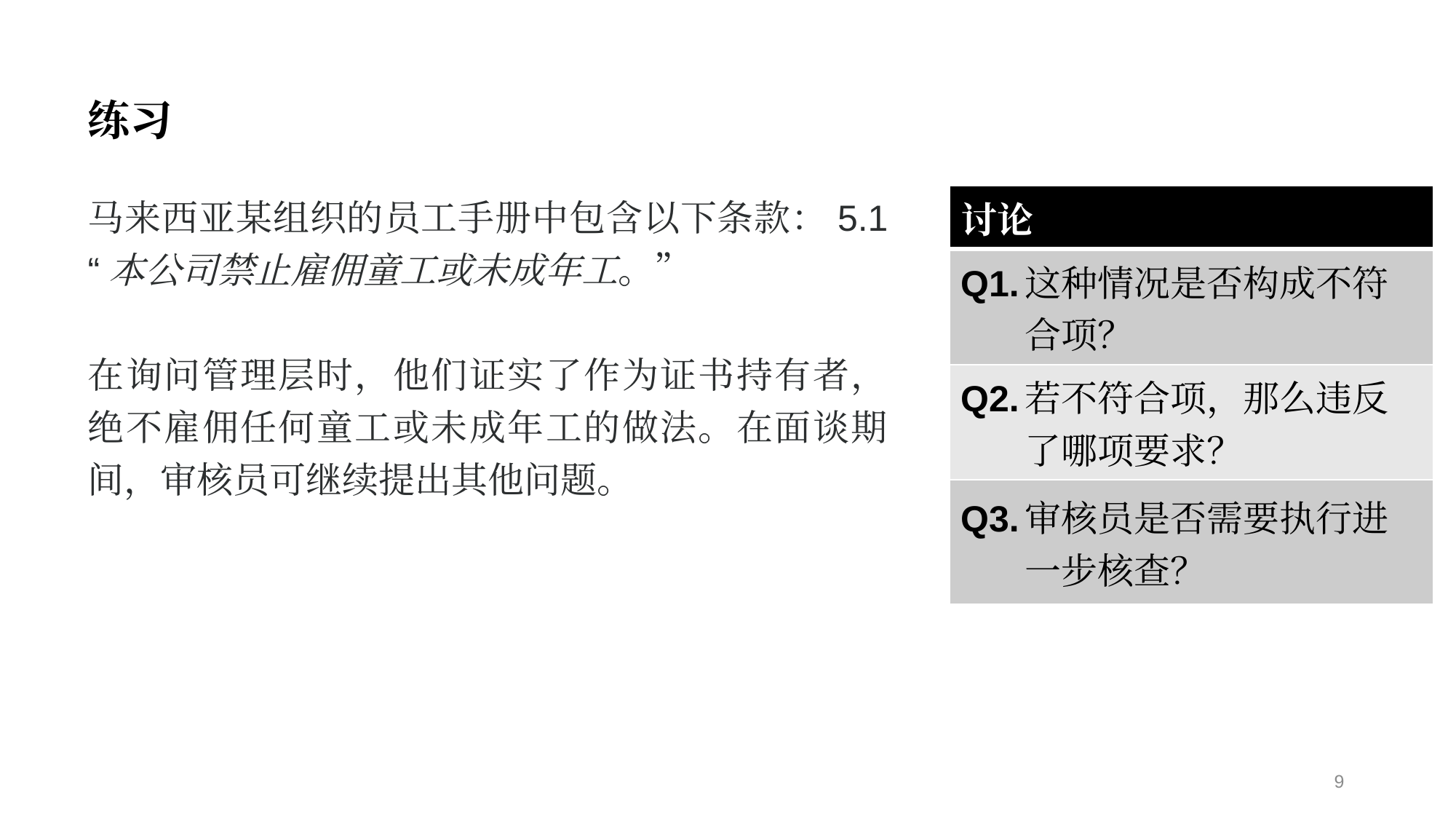

练习
马来西亚某组织的员工手册中包含以下条款：5.1 “本公司禁止雇佣童工或未成年工。”

在询问管理层时，他们证实了作为证书持有者，绝不雇佣任何童工或未成年工的做法。在面谈期间，审核员可继续提出其他问题。

| 讨论 |
| --- |
| Q1. 这种情况是否构成不符合项？ |
| Q2. 若不符合项，那么违反了哪项要求？ |
| Q3. 审核员是否需要执行进一步核查？ |
9